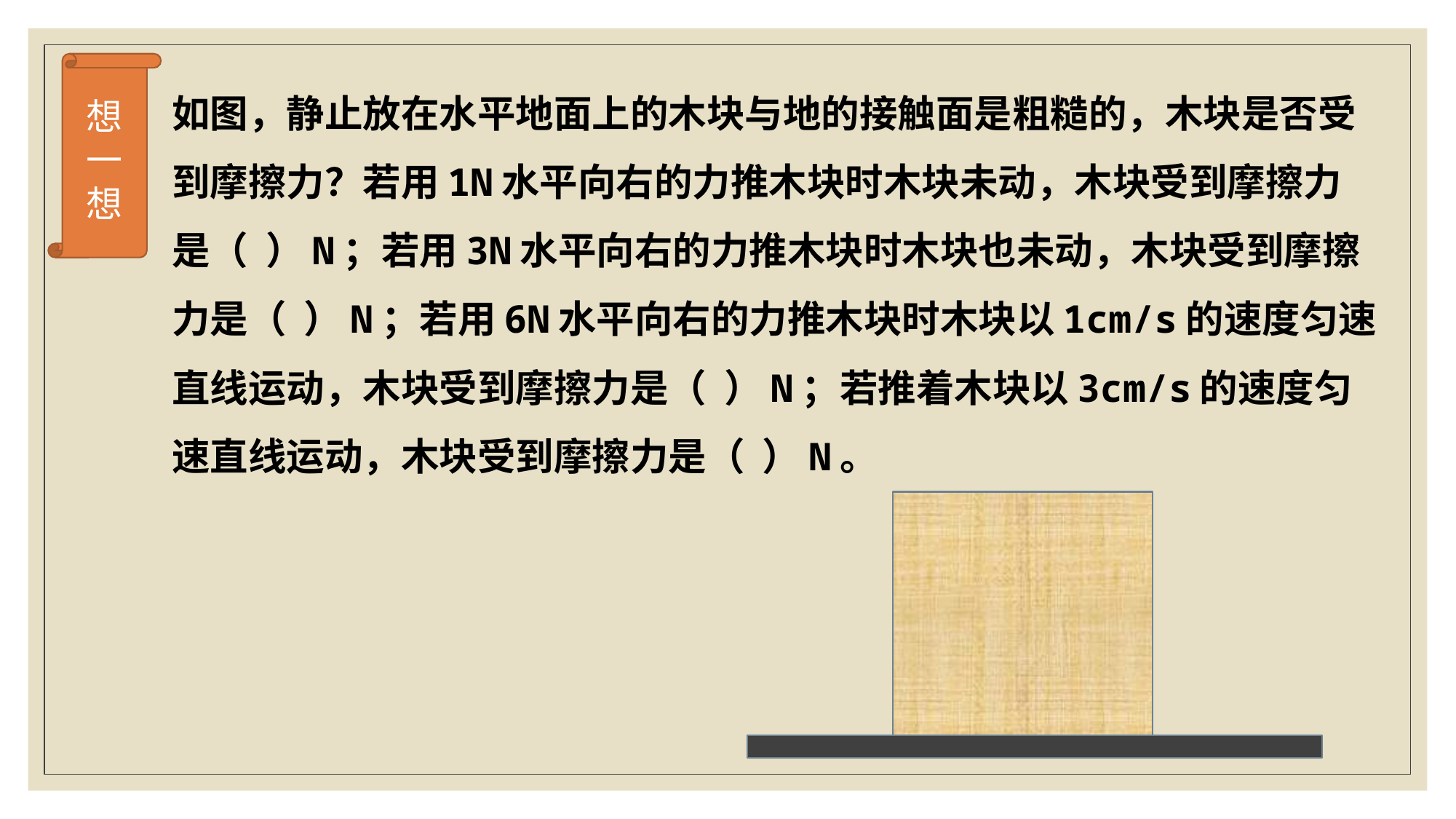

想一想
如图，静止放在水平地面上的木块与地的接触面是粗糙的，木块是否受到摩擦力？若用1N水平向右的力推木块时木块未动，木块受到摩擦力是（  ）N；若用3N水平向右的力推木块时木块也未动，木块受到摩擦力是（  ）N；若用6N水平向右的力推木块时木块以1cm/s的速度匀速直线运动，木块受到摩擦力是（  ）N；若推着木块以3cm/s的速度匀速直线运动，木块受到摩擦力是（  ）N。